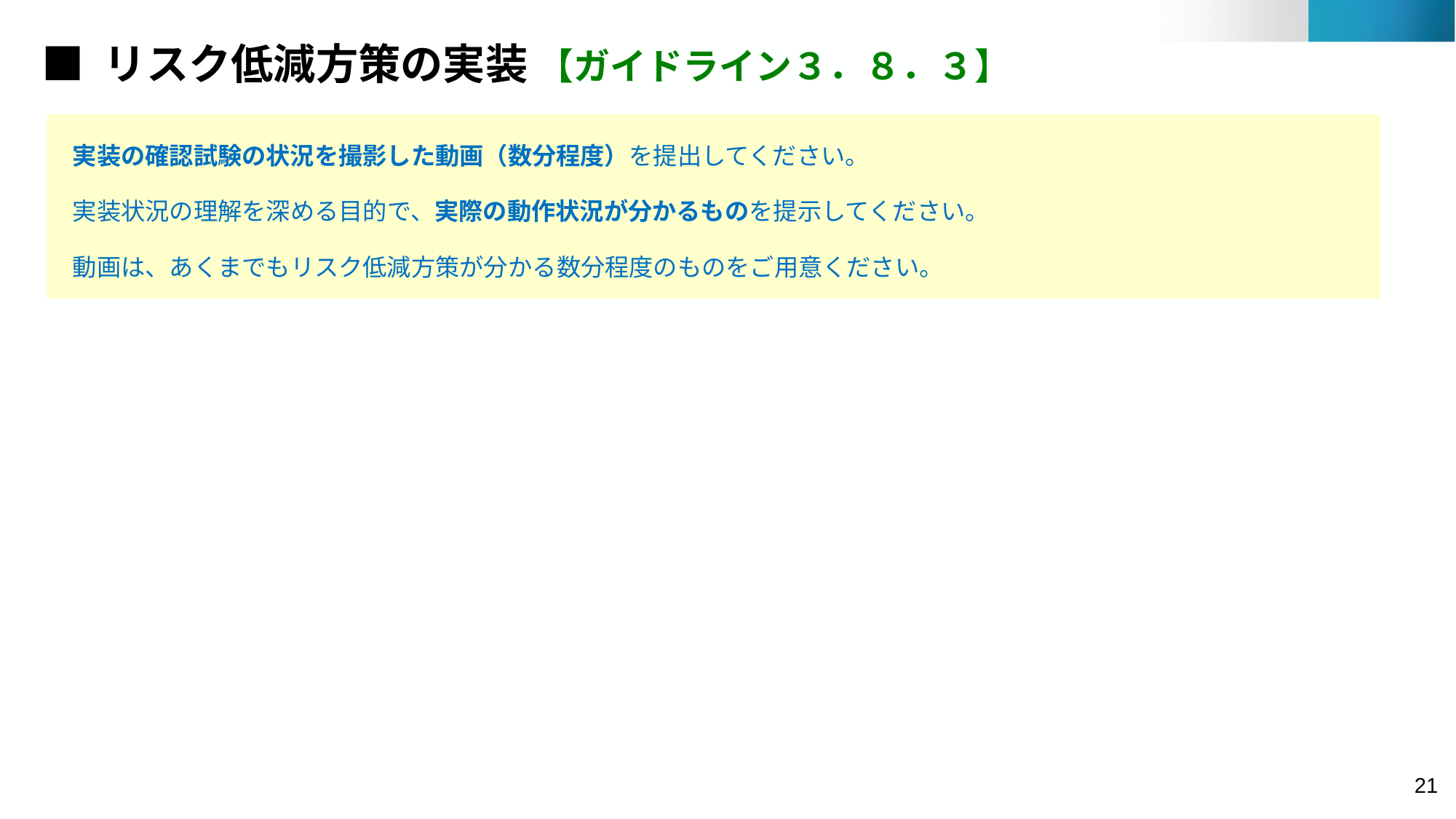

■ リスク低減方策の実装 【ガイドライン３．８．３】
実装の確認試験の状況を撮影した動画（数分程度）を提出してください。
実装状況の理解を深める目的で、実際の動作状況が分かるものを提示してください。
動画は、あくまでもリスク低減方策が分かる数分程度のものをご用意ください。
21